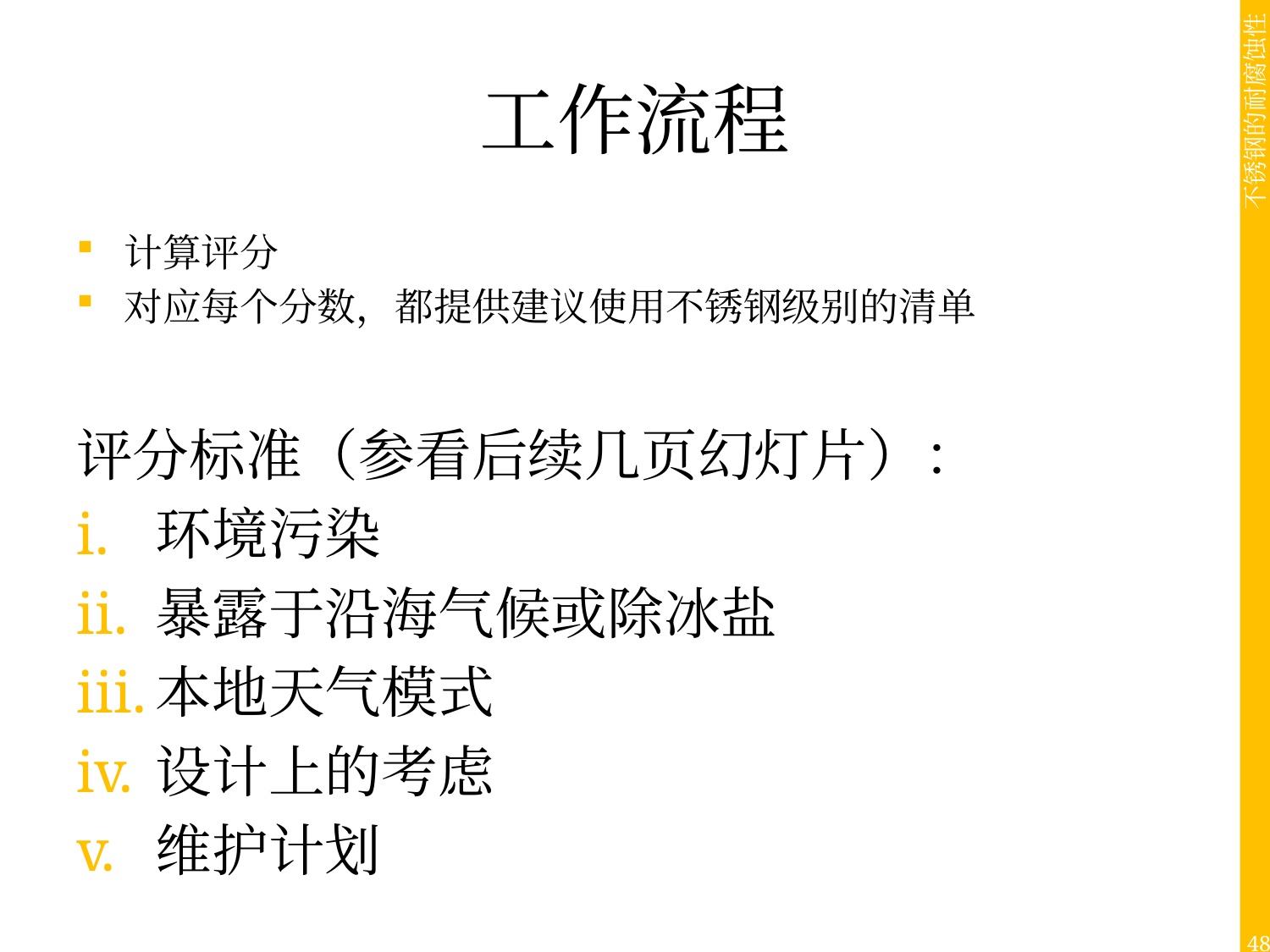

# 工作流程
计算评分
对应每个分数，都提供建议使用不锈钢级别的清单

评分标准（参看后续几页幻灯片）：
环境污染
暴露于沿海气候或除冰盐
本地天气模式
设计上的考虑
维护计划
48